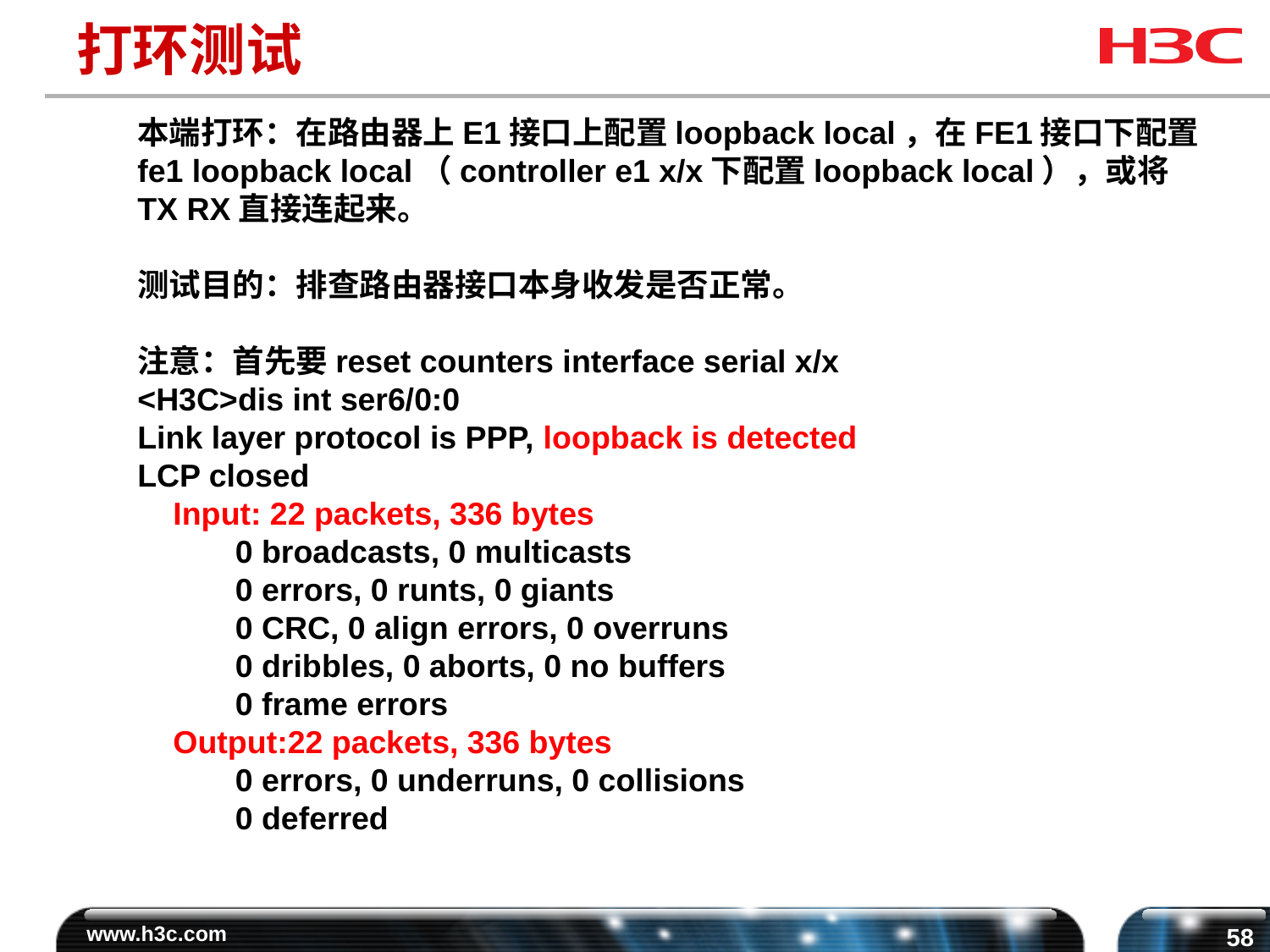

# 打环测试
本端打环：在路由器上E1接口上配置loopback local，在FE1接口下配置fe1 loopback local（controller e1 x/x下配置loopback local），或将TX RX直接连起来。

测试目的：排查路由器接口本身收发是否正常。

注意：首先要reset counters interface serial x/x
<H3C>dis int ser6/0:0
Link layer protocol is PPP, loopback is detected
LCP closed
    Input: 22 packets, 336 bytes
           0 broadcasts, 0 multicasts
           0 errors, 0 runts, 0 giants
           0 CRC, 0 align errors, 0 overruns
           0 dribbles, 0 aborts, 0 no buffers
           0 frame errors
    Output:22 packets, 336 bytes
           0 errors, 0 underruns, 0 collisions
           0 deferred